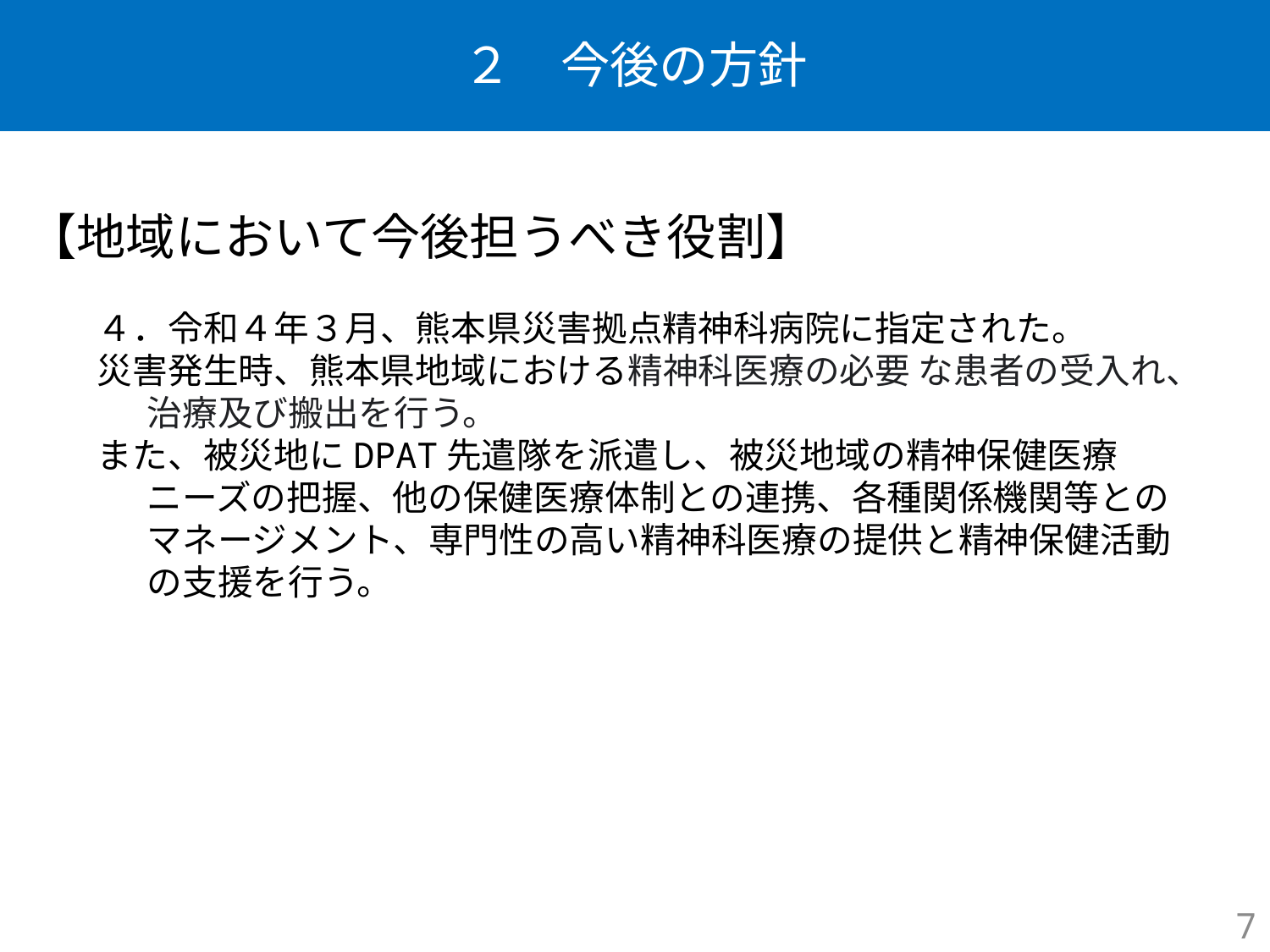

# ２　今後の方針
【地域において今後担うべき役割】

４．令和４年３月、熊本県災害拠点精神科病院に指定された。
災害発生時、熊本県地域における精神科医療の必要 な患者の受入れ、治療及び搬出を行う。
また、被災地にDPAT先遣隊を派遣し、被災地域の精神保健医療ニーズの把握、他の保健医療体制との連携、各種関係機関等とのマネージメント、専門性の高い精神科医療の提供と精神保健活動の支援を行う。
7